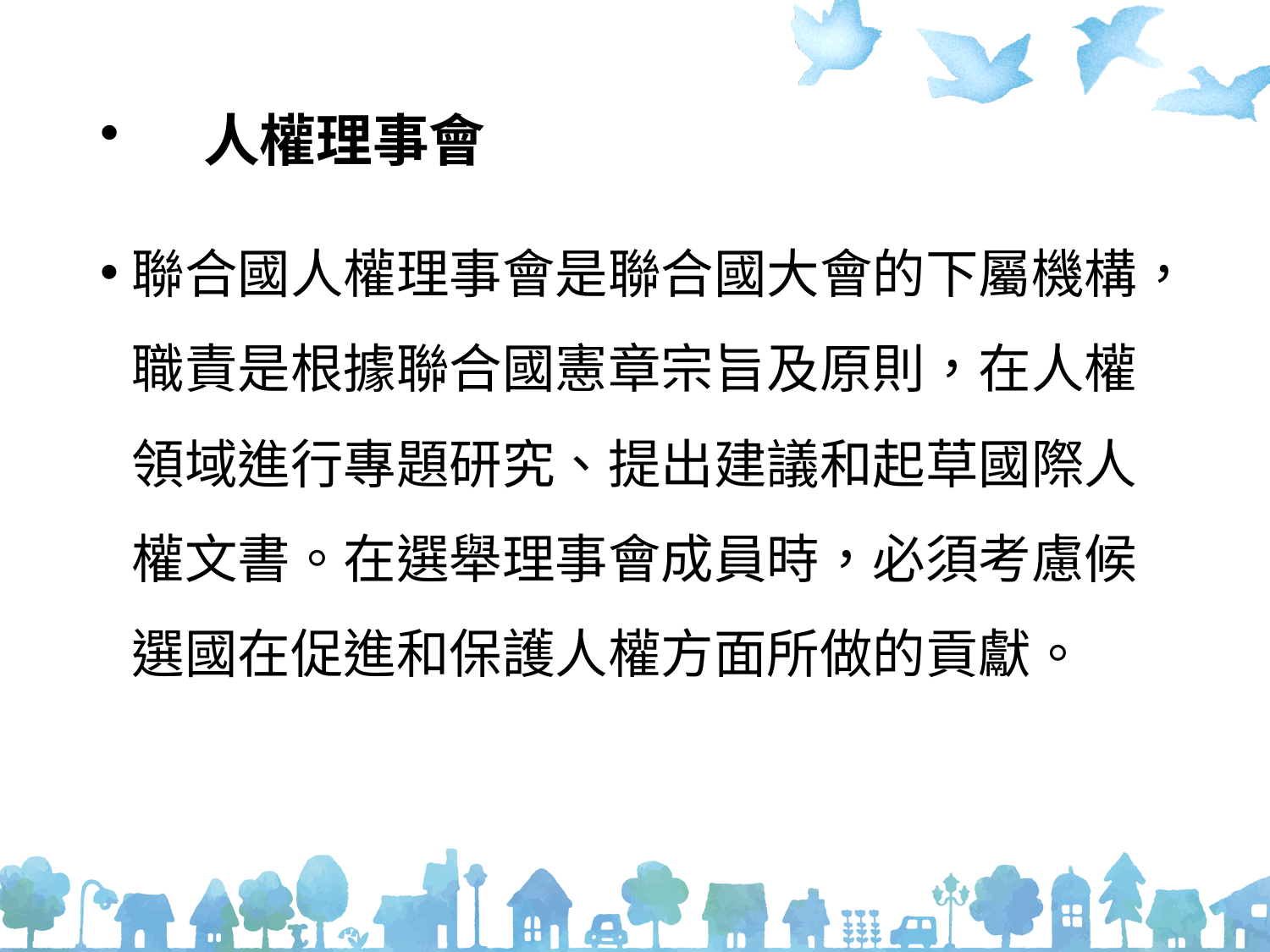

# 人權理事會
聯合國人權理事會是聯合國大會的下屬機構，職責是根據聯合國憲章宗旨及原則，在人權領域進行專題研究、提出建議和起草國際人權文書。在選舉理事會成員時，必須考慮候選國在促進和保護人權方面所做的貢獻。